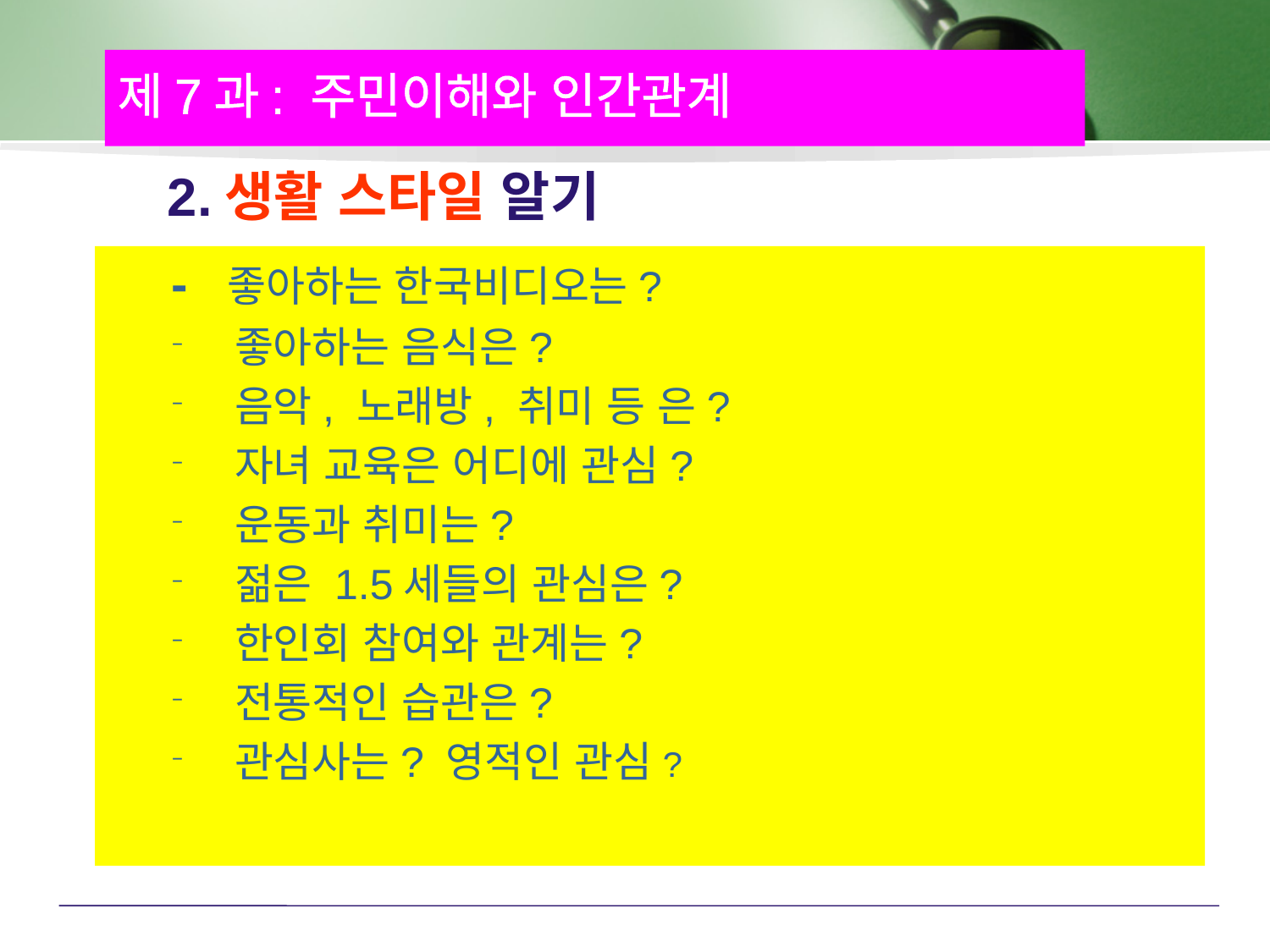

제7과: 주민이해와 인간관계
2.생활 스타일 알기
-  좋아하는 한국비디오는?
좋아하는 음식은?
음악, 노래방, 취미 등 은?
자녀 교육은 어디에 관심?
운동과 취미는?
젊은 1.5세들의 관심은?
한인회 참여와 관계는?
전통적인 습관은?
관심사는? 영적인 관심?